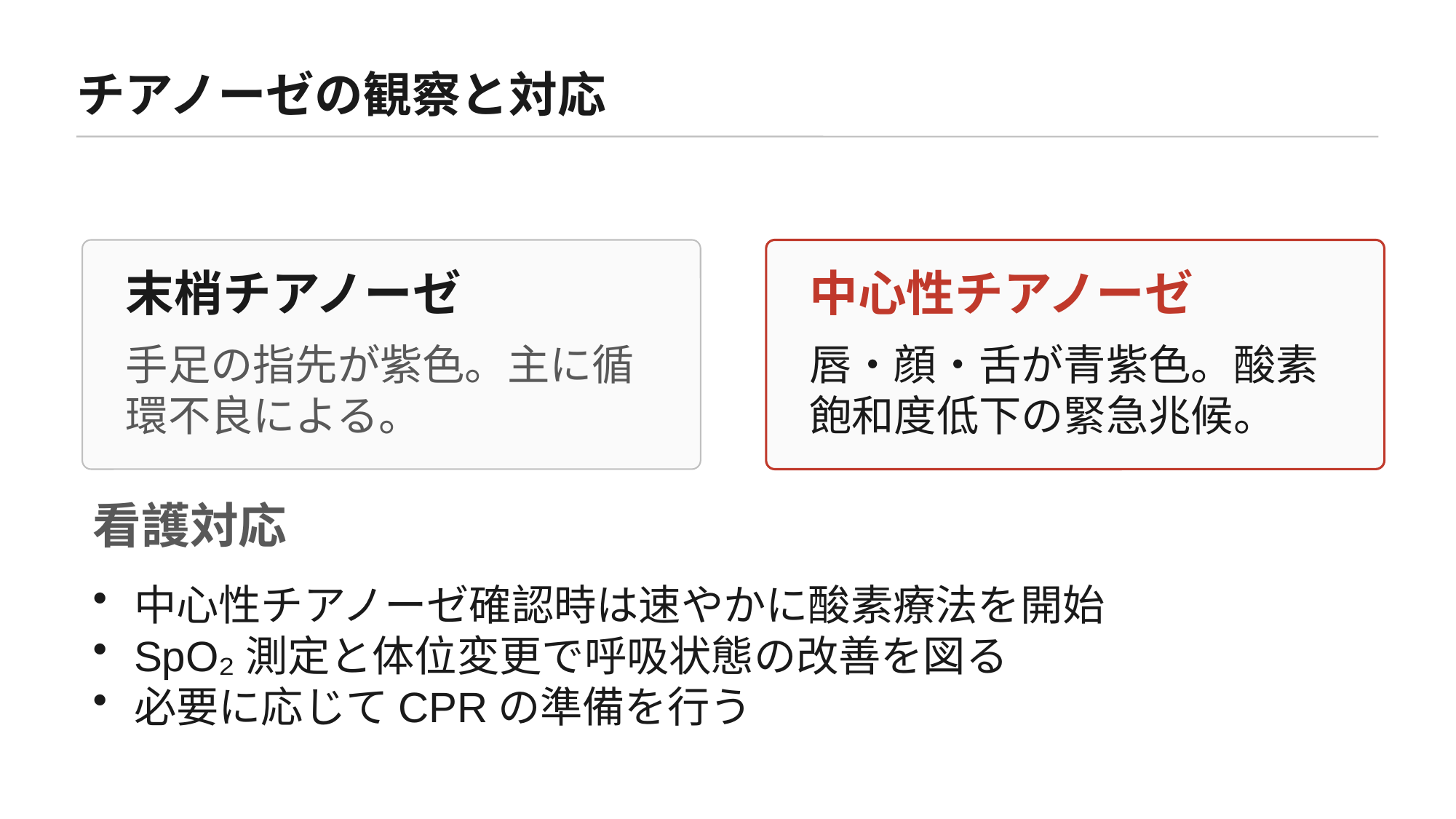

チアノーゼの観察と対応

末梢チアノーゼ
中心性チアノーゼ
手足の指先が紫色。主に循環不良による。
唇・顔・舌が青紫色。酸素飽和度低下の緊急兆候。
看護対応
中心性チアノーゼ確認時は速やかに酸素療法を開始
SpO₂測定と体位変更で呼吸状態の改善を図る
必要に応じてCPRの準備を行う